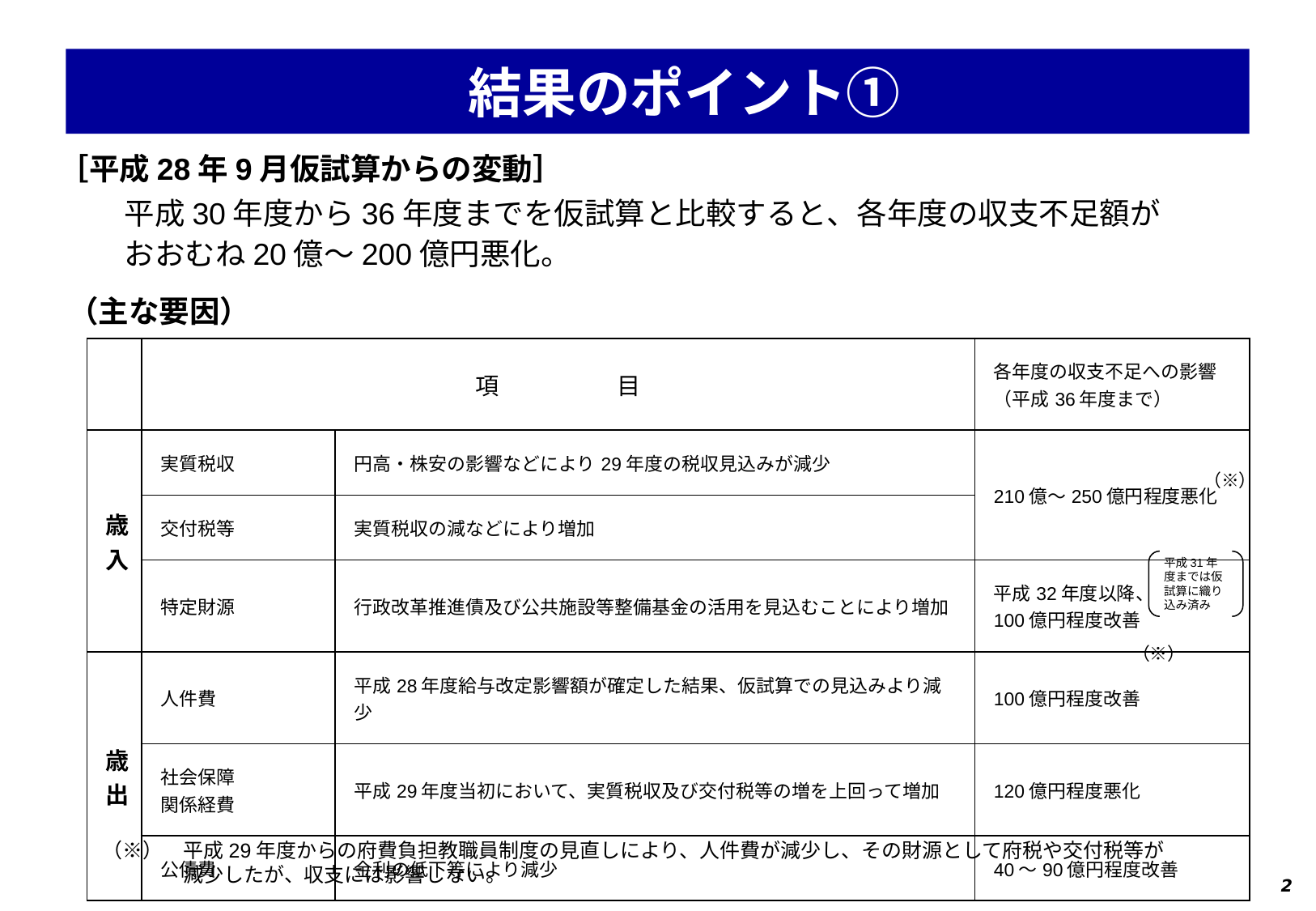

# 結果のポイント①
　［平成28年9月仮試算からの変動］
平成30年度から36年度までを仮試算と比較すると、各年度の収支不足額が
おおむね20億～200億円悪化。
（主な要因）
|  | 項　　　　　目 |  | 各年度の収支不足への影響（平成36年度まで） |
| --- | --- | --- | --- |
| 歳入 | 実質税収 | 円高・株安の影響などにより29年度の税収見込みが減少 | 210億～250億円程度悪化 |
|  | 交付税等 | 実質税収の減などにより増加 |  |
|  | 特定財源 | 行政改革推進債及び公共施設等整備基金の活用を見込むことにより増加 | 平成32年度以降、 100億円程度改善 |
| 歳出 | 人件費 | 平成28年度給与改定影響額が確定した結果、仮試算での見込みより減少 | 100億円程度改善 |
|  | 社会保障 関係経費 | 平成29年度当初において、実質税収及び交付税等の増を上回って増加 | 120億円程度悪化 |
|  | 公債費 | 金利の低下等により減少 | 40～90億円程度改善 |
（※）
平成31年度までは仮試算に織り込み済み
（※）
（※）　平成29年度からの府費負担教職員制度の見直しにより、人件費が減少し、その財源として府税や交付税等が
　　　　減少したが、収支には影響しない。
2